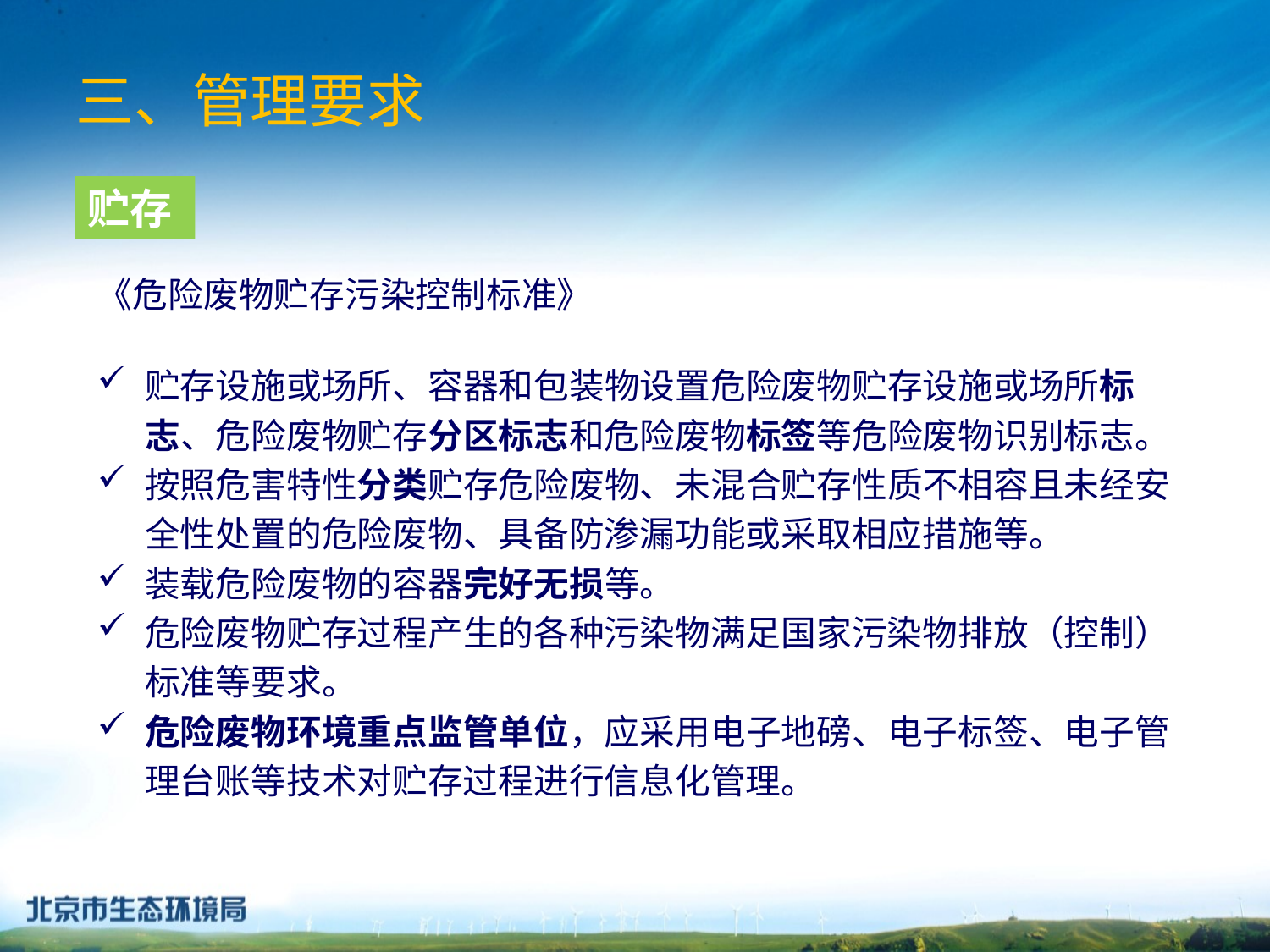

三、管理要求
贮存
《危险废物贮存污染控制标准》

贮存设施或场所、容器和包装物设置危险废物贮存设施或场所标志、危险废物贮存分区标志和危险废物标签等危险废物识别标志。
按照危害特性分类贮存危险废物、未混合贮存性质不相容且未经安全性处置的危险废物、具备防渗漏功能或采取相应措施等。
装载危险废物的容器完好无损等。
危险废物贮存过程产生的各种污染物满足国家污染物排放（控制）标准等要求。
危险废物环境重点监管单位，应采用电子地磅、电子标签、电子管理台账等技术对贮存过程进行信息化管理。